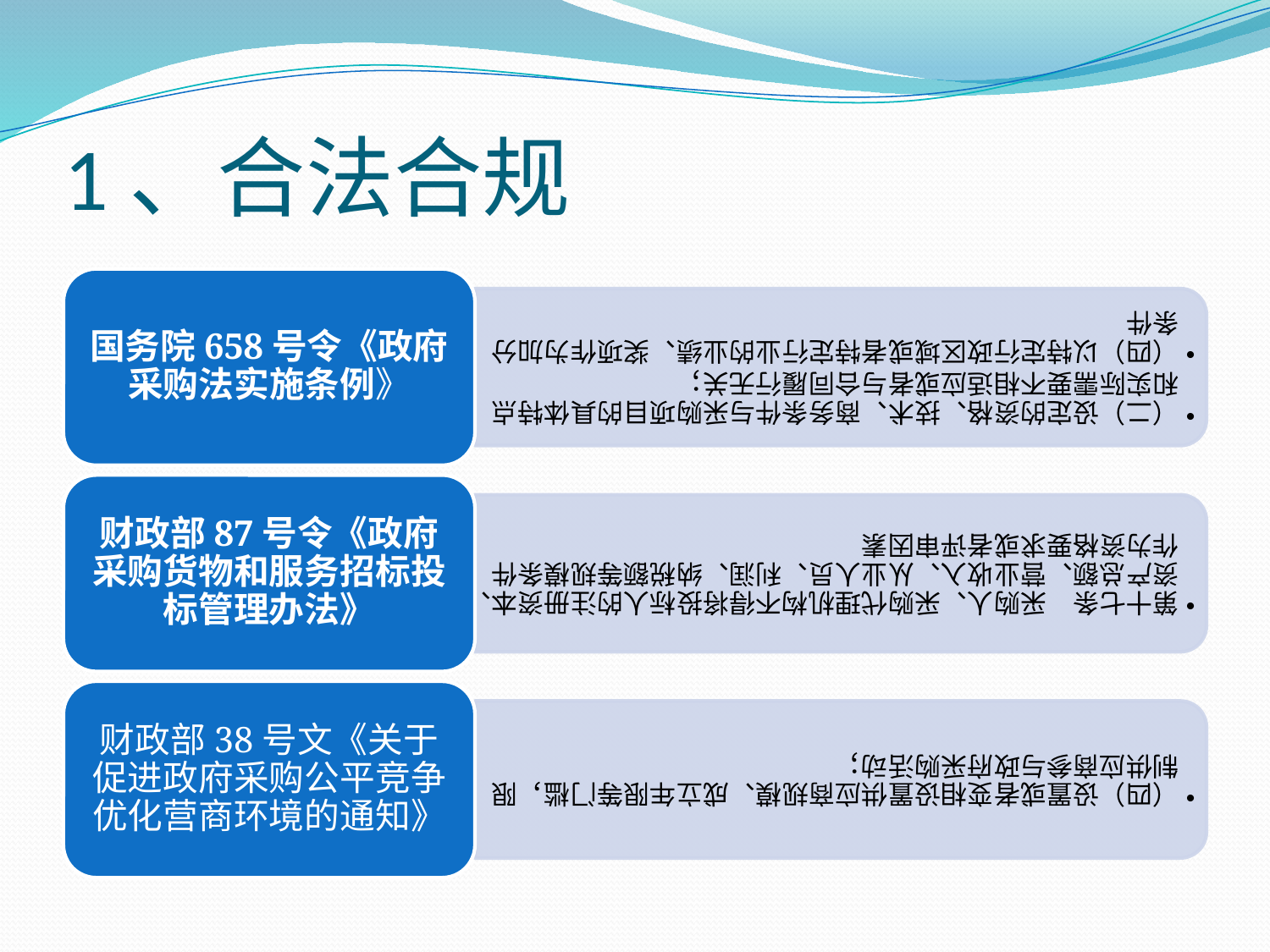

# 1、合法合规
（二）设定的资格、技术、商务条件与采购项目的具体特点和实际需要不相适应或者与合同履行无关；
（四）以特定行政区域或者特定行业的业绩、奖项作为加分条件
国务院658号令《政府采购法实施条例》
第十七条　采购人、采购代理机构不得将投标人的注册资本、资产总额、营业收入、从业人员、利润、纳税额等规模条件作为资格要求或者评审因素
财政部87号令《政府采购货物和服务招标投标管理办法》
（四）设置或者变相设置供应商规模、成立年限等门槛，限制供应商参与政府采购活动；
财政部38号文《关于促进政府采购公平竞争优化营商环境的通知》